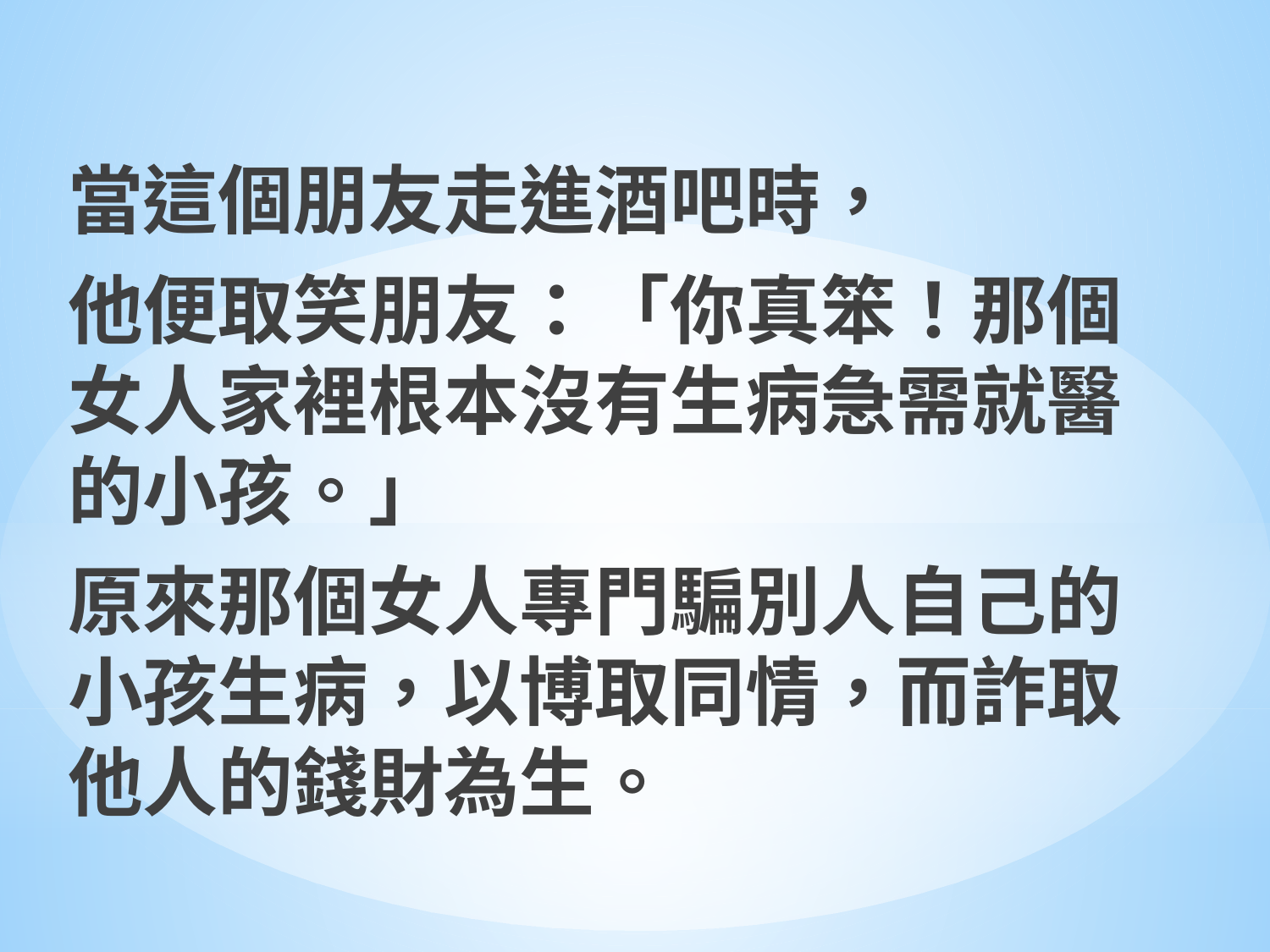

當這個朋友走進酒吧時，
他便取笑朋友：「你真笨！那個女人家裡根本沒有生病急需就醫的小孩。」
原來那個女人專門騙別人自己的小孩生病，以博取同情，而詐取他人的錢財為生。
#